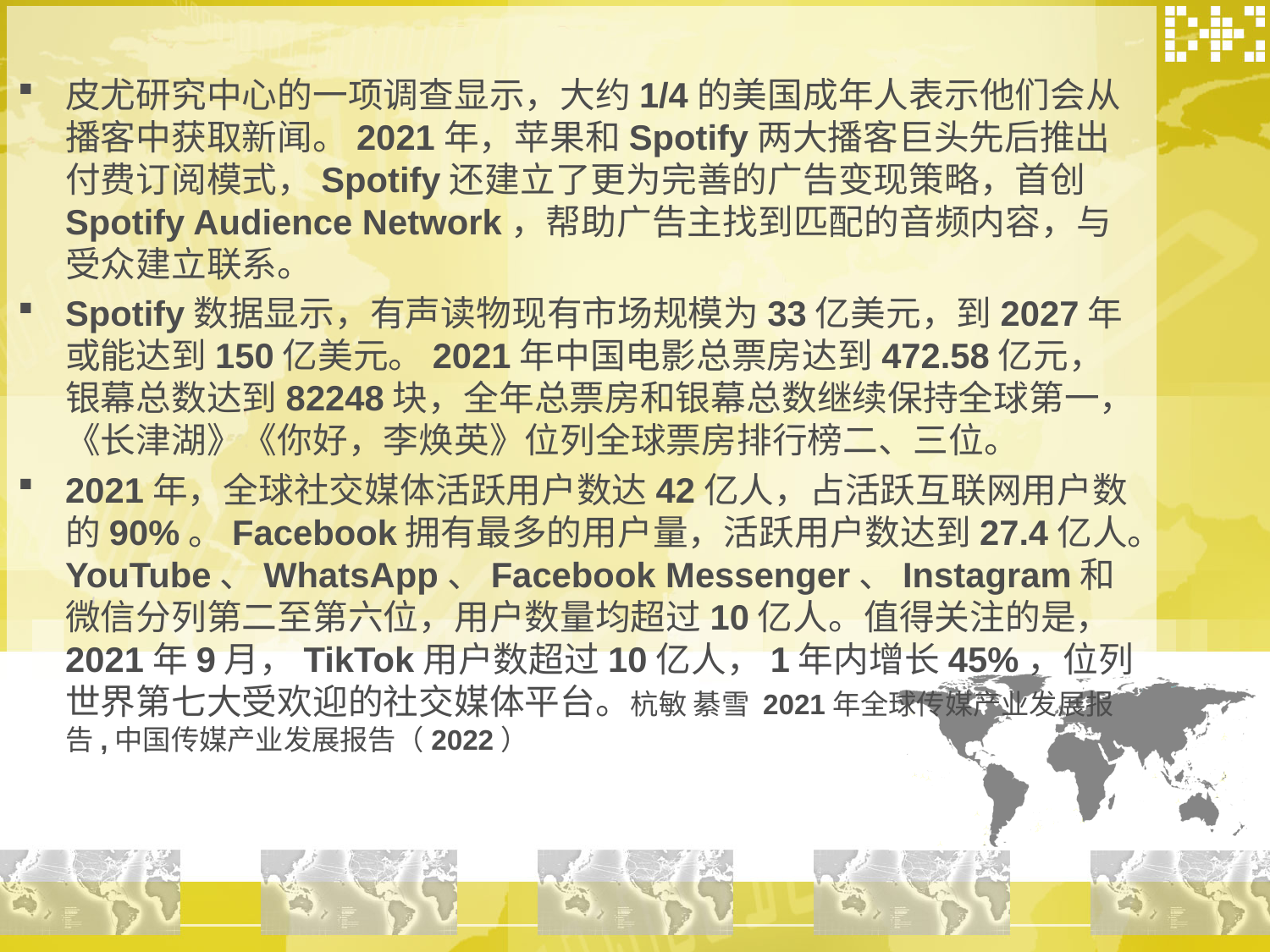

皮尤研究中心的一项调查显示，大约1/4的美国成年人表示他们会从播客中获取新闻。2021年，苹果和Spotify两大播客巨头先后推出付费订阅模式，Spotify还建立了更为完善的广告变现策略，首创Spotify Audience Network，帮助广告主找到匹配的音频内容，与受众建立联系。
Spotify数据显示，有声读物现有市场规模为33亿美元，到2027年或能达到150亿美元。2021年中国电影总票房达到472.58亿元，银幕总数达到82248块，全年总票房和银幕总数继续保持全球第一，《长津湖》《你好，李焕英》位列全球票房排行榜二、三位。
2021年，全球社交媒体活跃用户数达42亿人，占活跃互联网用户数的90%。Facebook拥有最多的用户量，活跃用户数达到27.4亿人。YouTube、WhatsApp、Facebook Messenger、Instagram和微信分列第二至第六位，用户数量均超过10亿人。值得关注的是，2021年9月，TikTok用户数超过10亿人，1年内增长45%，位列世界第七大受欢迎的社交媒体平台。杭敏 綦雪 2021年全球传媒产业发展报告,中国传媒产业发展报告（2022）